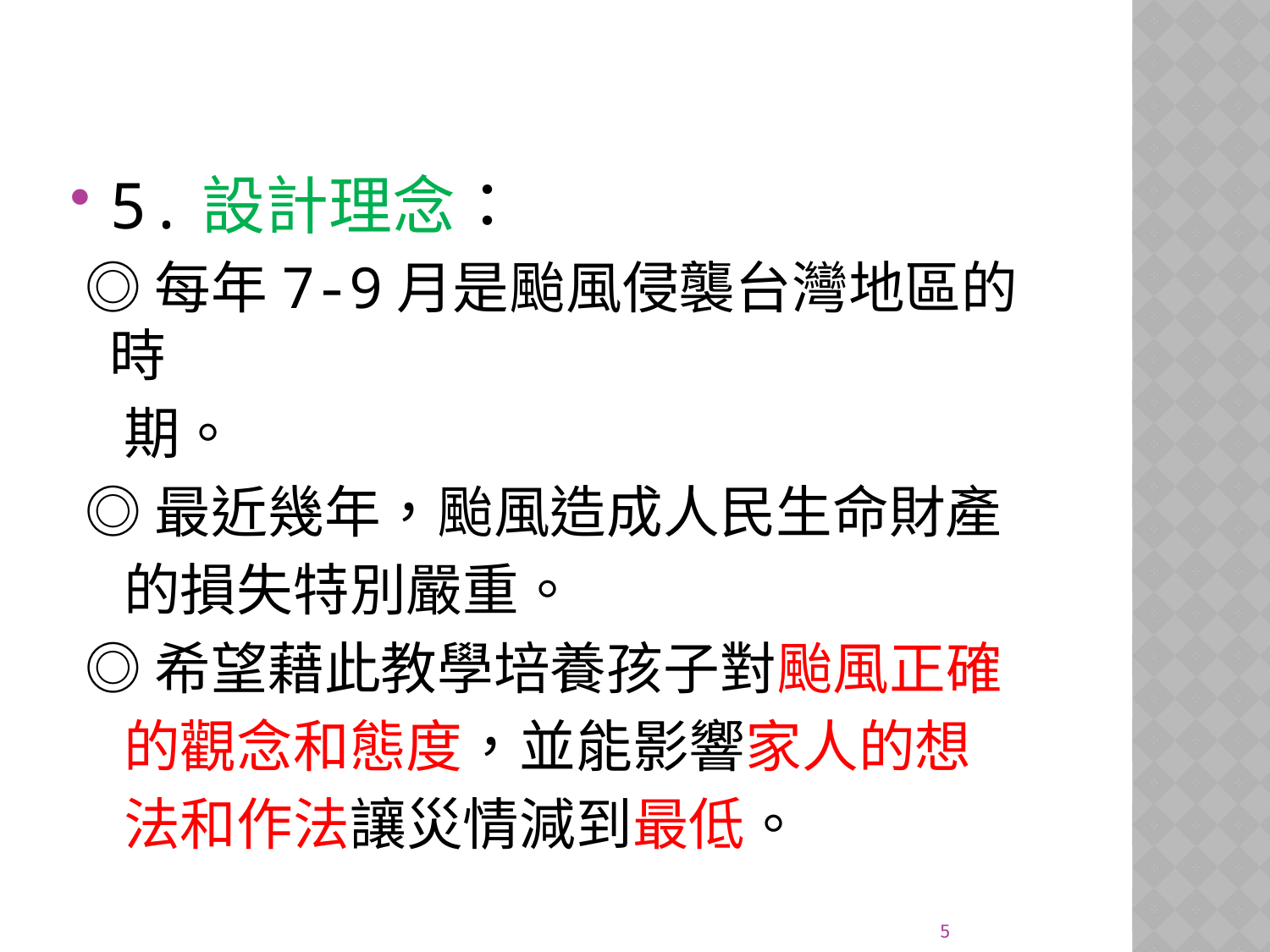

#
5.設計理念：
 ◎每年7-9月是颱風侵襲台灣地區的時
   期。
 ◎最近幾年，颱風造成人民生命財產
   的損失特別嚴重。
 ◎希望藉此教學培養孩子對颱風正確
   的觀念和態度，並能影響家人的想
   法和作法讓災情減到最低。

5